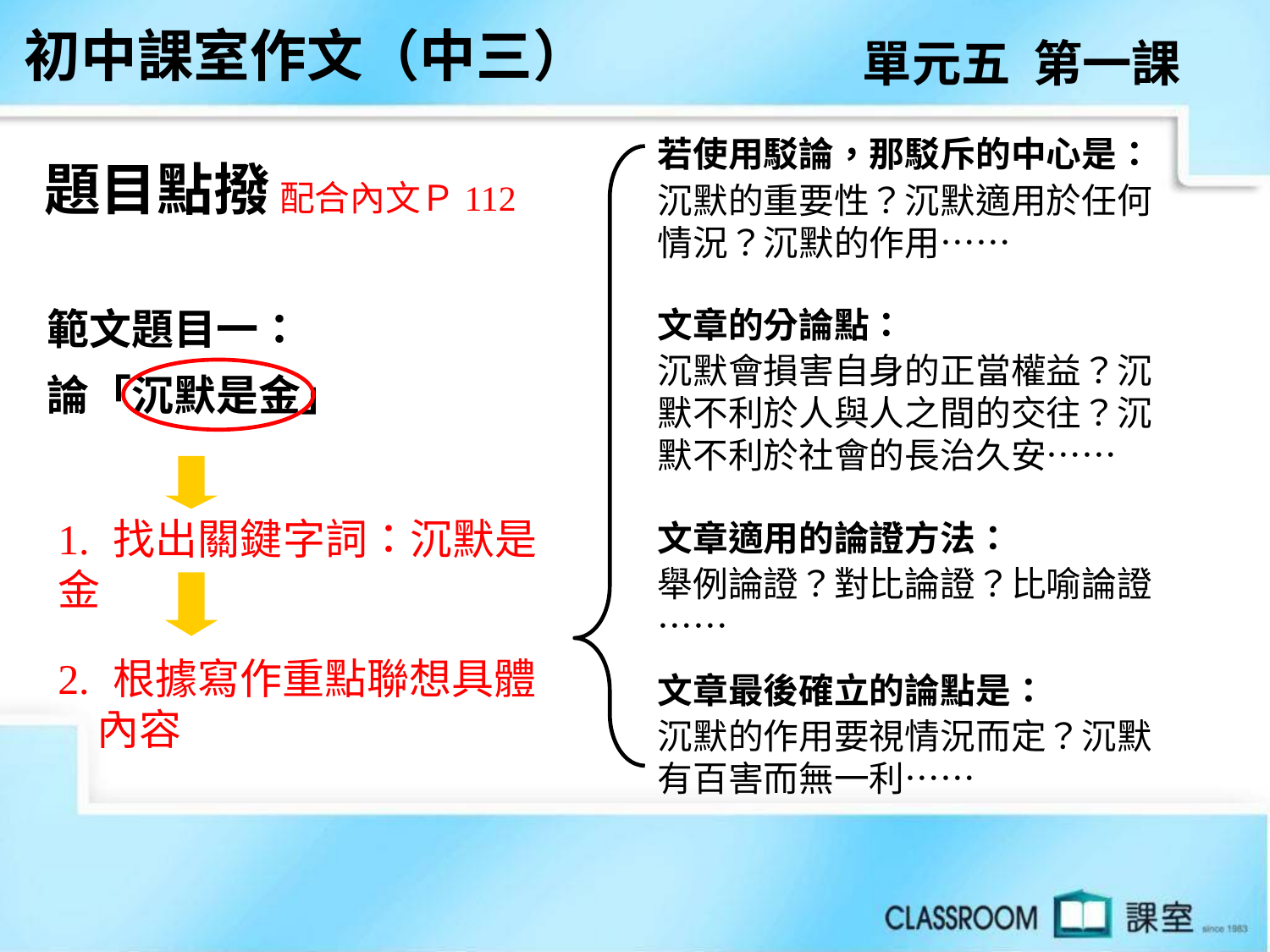

初中課室作文（中三）
單元五  第一課
若使用駁論，那駁斥的中心是：
沉默的重要性？沉默適用於任何情況？沉默的作用……

文章的分論點：
沉默會損害自身的正當權益？沉默不利於人與人之間的交往？沉默不利於社會的長治久安……

文章適用的論證方法：
舉例論證？對比論證？比喻論證……

文章最後確立的論點是：
沉默的作用要視情況而定？沉默有百害而無一利……

題目點撥
配合內文Ｐ112
範文題目一：
論「沉默是金」

1. 找出關鍵字詞：沉默是金

2. 根據寫作重點聯想具體
   內容